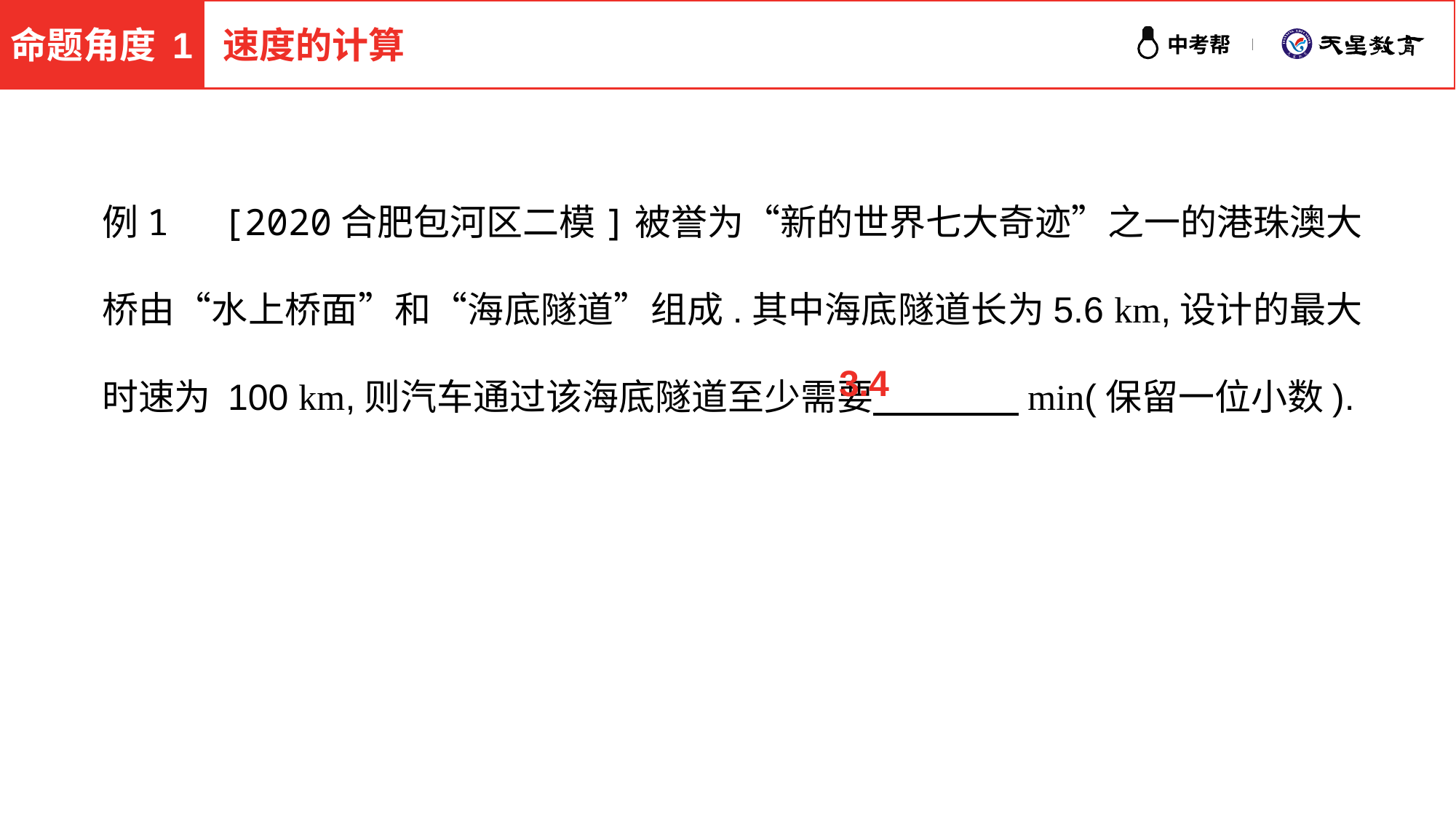

命题角度 1
速度的计算
例1　[2020合肥包河区二模]被誉为“新的世界七大奇迹”之一的港珠澳大桥由“水上桥面”和“海底隧道”组成.其中海底隧道长为5.6 km,设计的最大时速为 100 km,则汽车通过该海底隧道至少需要　　　　min(保留一位小数).
3.4